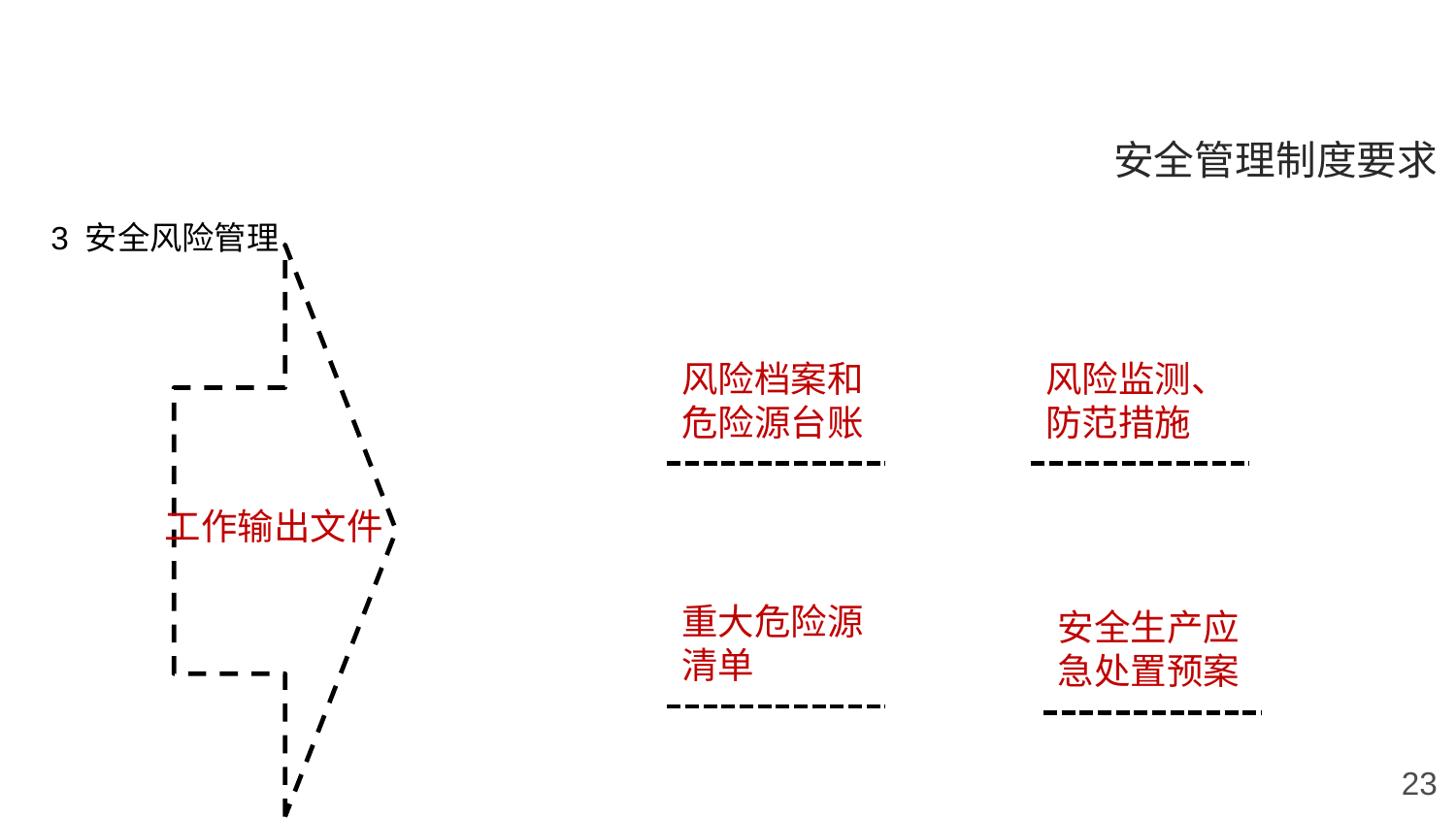

安全管理制度要求
3 安全风险管理

工作输出文件
风险档案和危险源台账
风险监测、防范措施
重大危险源清单
安全生产应急处置预案